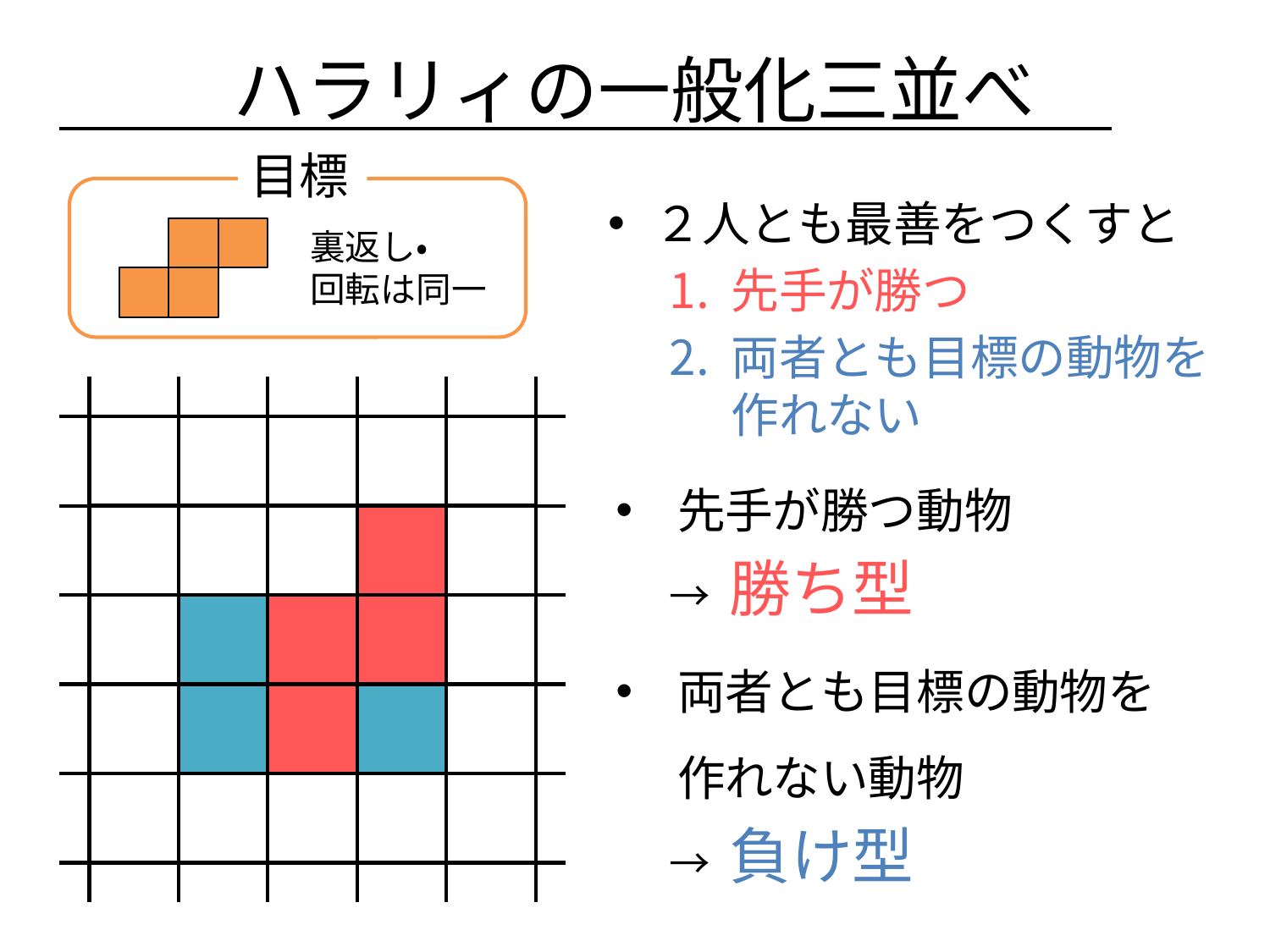

# ハラリィの一般化三並べ
目標

２人とも最善をつくすと
先手が勝つ
両者とも目標の動物を作れない
先手が勝つ動物
→ 勝ち型
両者とも目標の動物を
作れない動物
→ 負け型
裏返し・
回転は同一